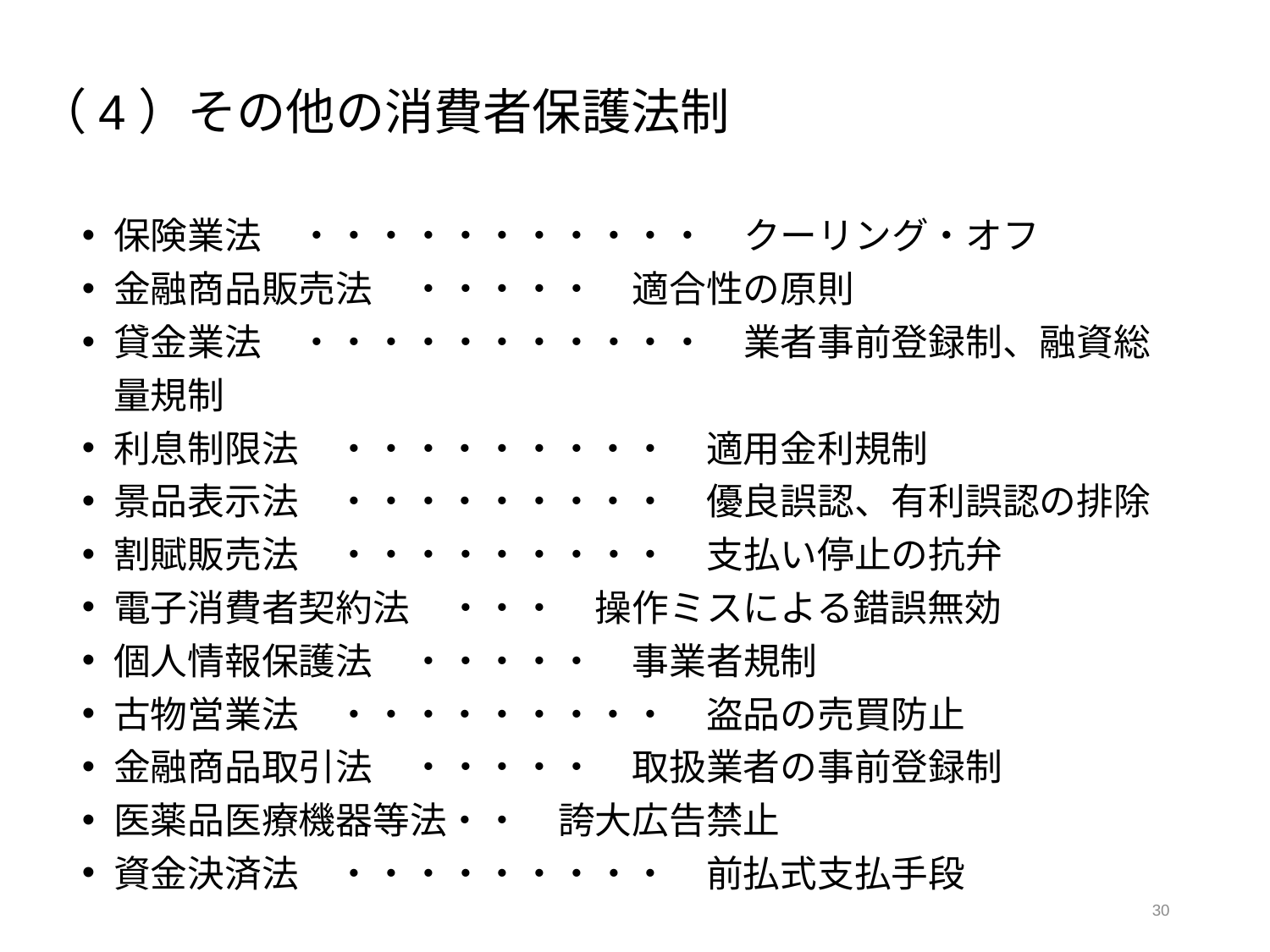

（4）その他の消費者保護法制
保険業法　・・・・・・・・・・・　クーリング・オフ
金融商品販売法　・・・・・　適合性の原則
貸金業法　・・・・・・・・・・・　業者事前登録制、融資総量規制
利息制限法　・・・・・・・・・　適用金利規制
景品表示法　・・・・・・・・・　優良誤認、有利誤認の排除
割賦販売法　・・・・・・・・・　支払い停止の抗弁
電子消費者契約法　・・・　操作ミスによる錯誤無効
個人情報保護法　・・・・・　事業者規制
古物営業法　・・・・・・・・・　盗品の売買防止
金融商品取引法　・・・・・　取扱業者の事前登録制
医薬品医療機器等法・・　誇大広告禁止
資金決済法　・・・・・・・・・　前払式支払手段
30